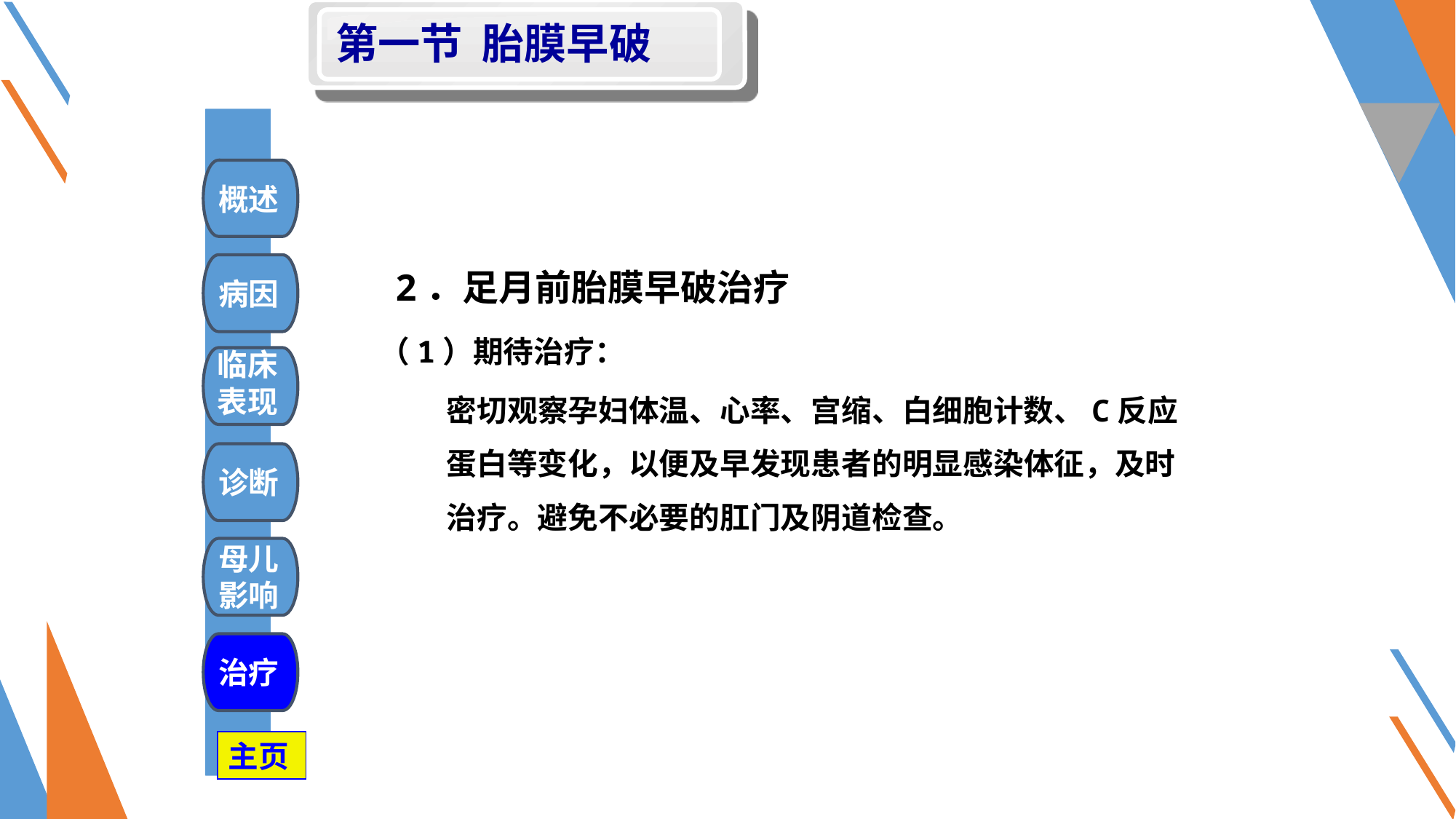

第一节  胎膜早破

概述
  2．足月前胎膜早破治疗
   （1）期待治疗：

病因
临床
表现

    密切观察孕妇体温、心率、宫缩、白细胞计数、C反应
    蛋白等变化，以便及早发现患者的明显感染体征，及时
    治疗。避免不必要的肛门及阴道检查。

诊断
母儿
影响
治疗
主页